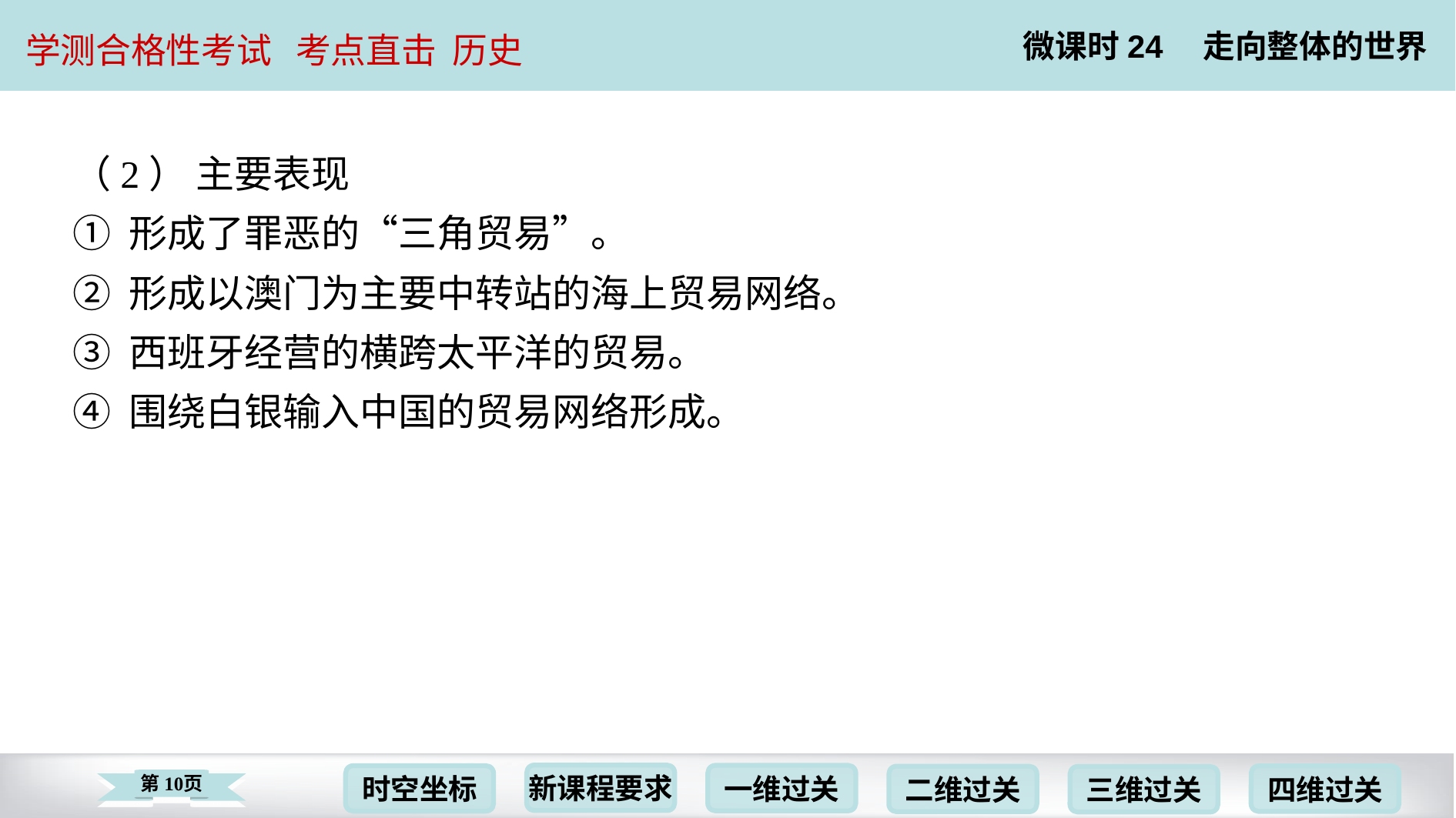

（2） 主要表现
① 形成了罪恶的“三角贸易”。
② 形成以澳门为主要中转站的海上贸易网络。
③ 西班牙经营的横跨太平洋的贸易。
④ 围绕白银输入中国的贸易网络形成。